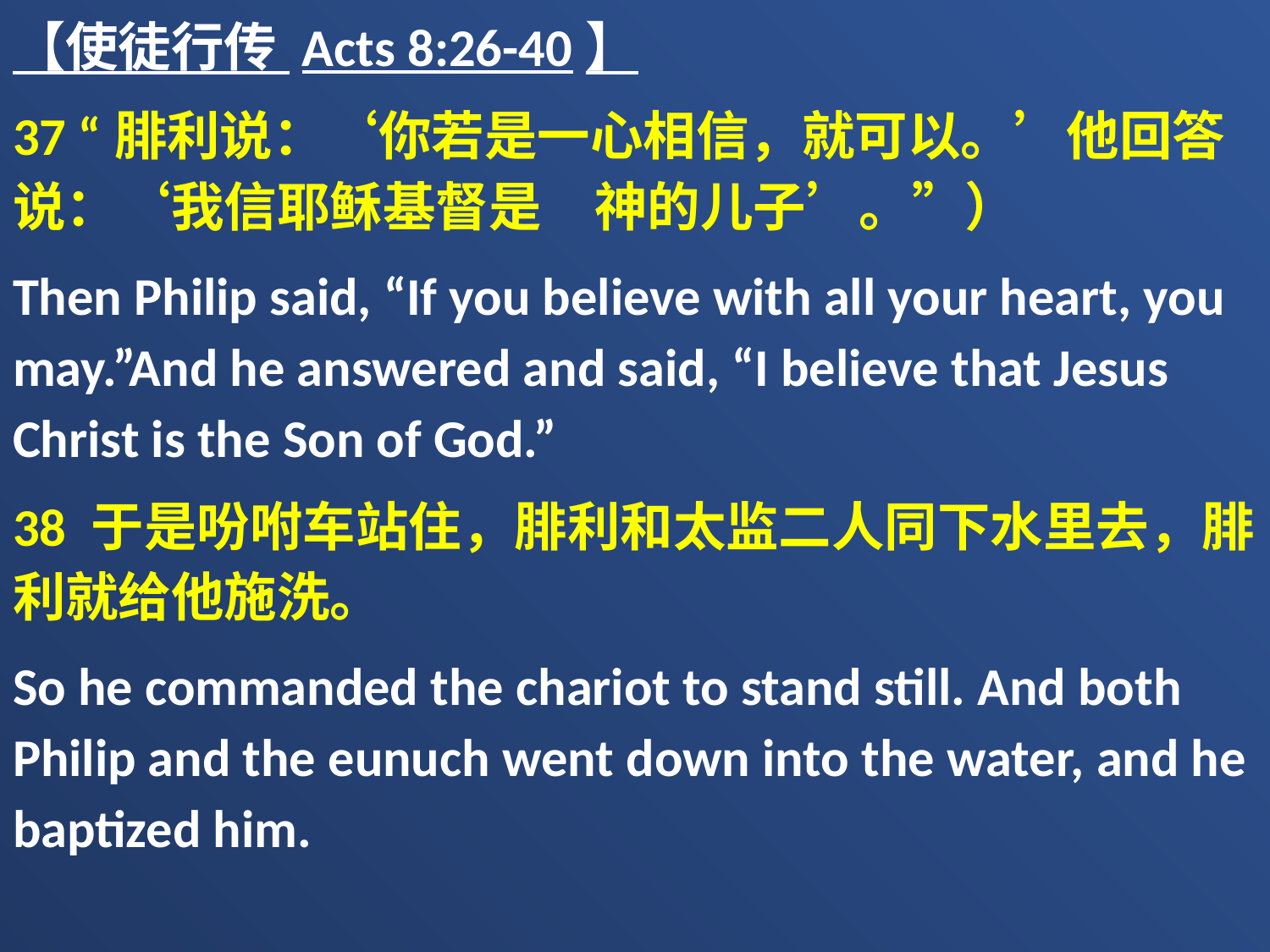

【使徒行传 Acts 8:26-40】
37 “腓利说：‘你若是一心相信，就可以。’他回答说：‘我信耶稣基督是　神的儿子’。”）
Then Philip said, “If you believe with all your heart, you may.”And he answered and said, “I believe that Jesus Christ is the Son of God.”
38 于是吩咐车站住，腓利和太监二人同下水里去，腓利就给他施洗。
So he commanded the chariot to stand still. And both Philip and the eunuch went down into the water, and he baptized him.